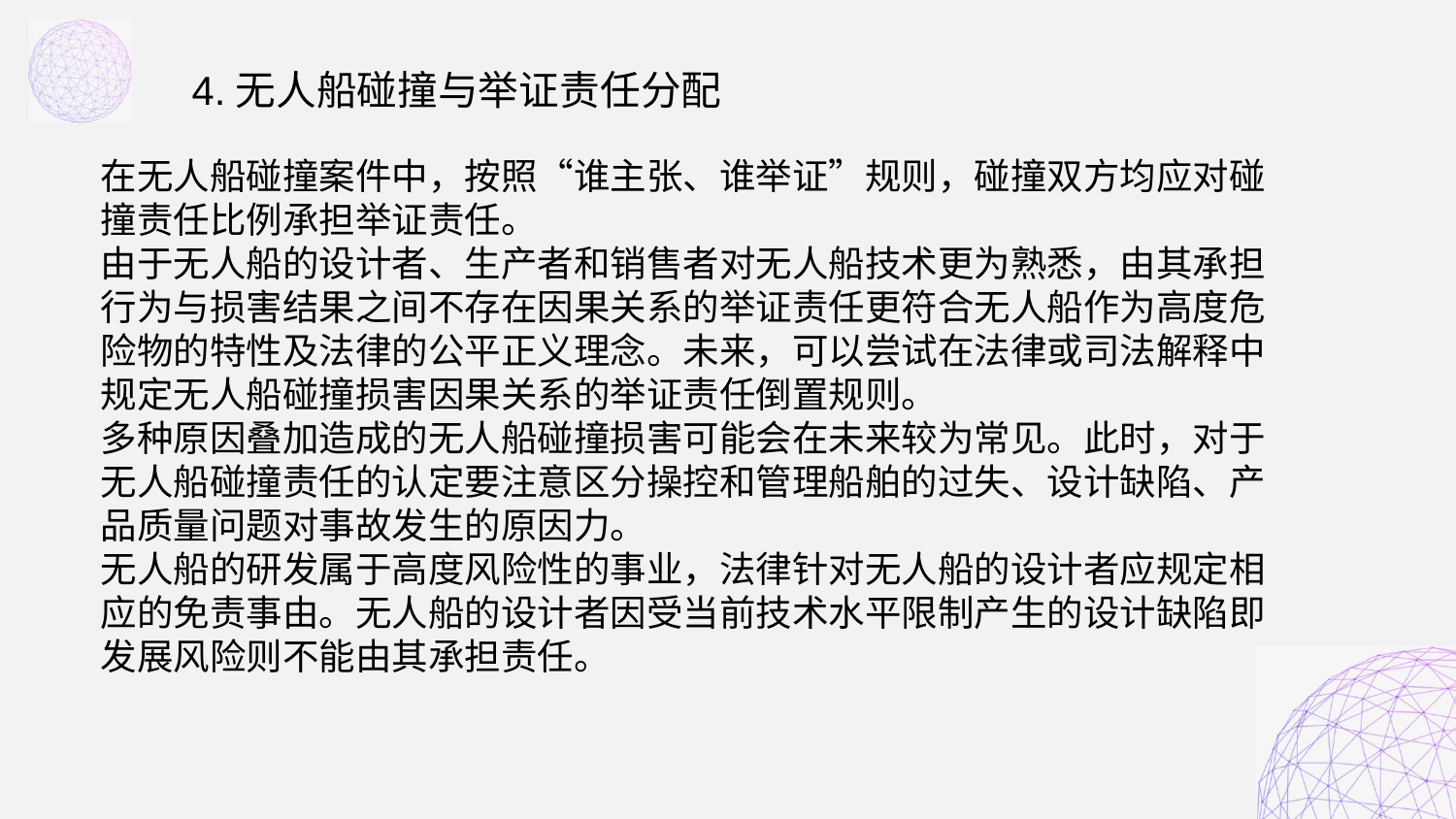

4.无人船碰撞与举证责任分配
在无人船碰撞案件中，按照“谁主张、谁举证”规则，碰撞双方均应对碰撞责任比例承担举证责任。
由于无人船的设计者、生产者和销售者对无人船技术更为熟悉，由其承担行为与损害结果之间不存在因果关系的举证责任更符合无人船作为高度危险物的特性及法律的公平正义理念。未来，可以尝试在法律或司法解释中规定无人船碰撞损害因果关系的举证责任倒置规则。
多种原因叠加造成的无人船碰撞损害可能会在未来较为常见。此时，对于无人船碰撞责任的认定要注意区分操控和管理船舶的过失、设计缺陷、产品质量问题对事故发生的原因力。
无人船的研发属于高度风险性的事业，法律针对无人船的设计者应规定相应的免责事由。无人船的设计者因受当前技术水平限制产生的设计缺陷即发展风险则不能由其承担责任。